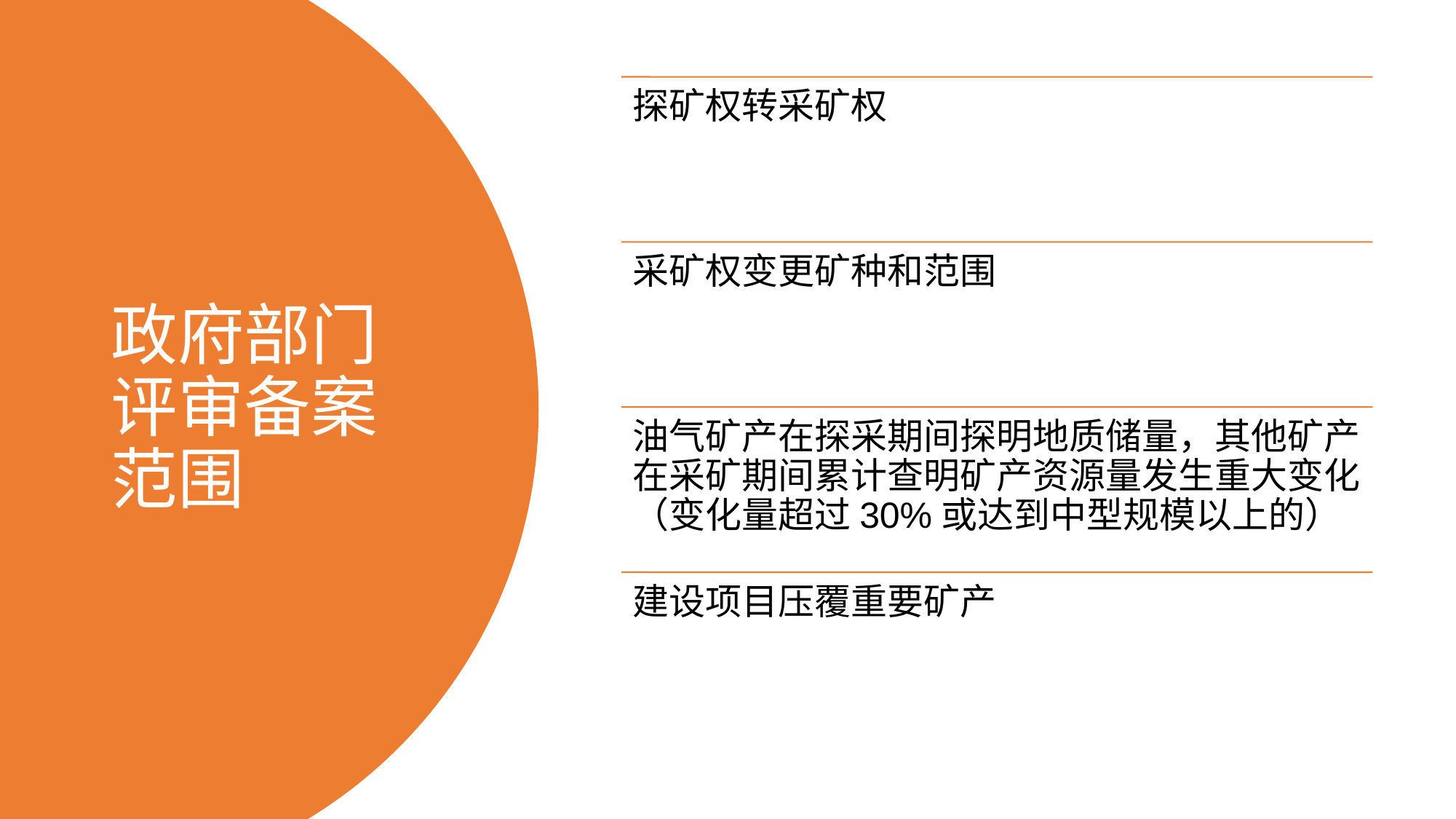

探矿权转采矿权
采矿权变更矿种和范围
油气矿产在探采期间探明地质储量，其他矿产在采矿期间累计查明矿产资源量发生重大变化（变化量超过30%或达到中型规模以上的）
建设项目压覆重要矿产
# 政府部门评审备案范围